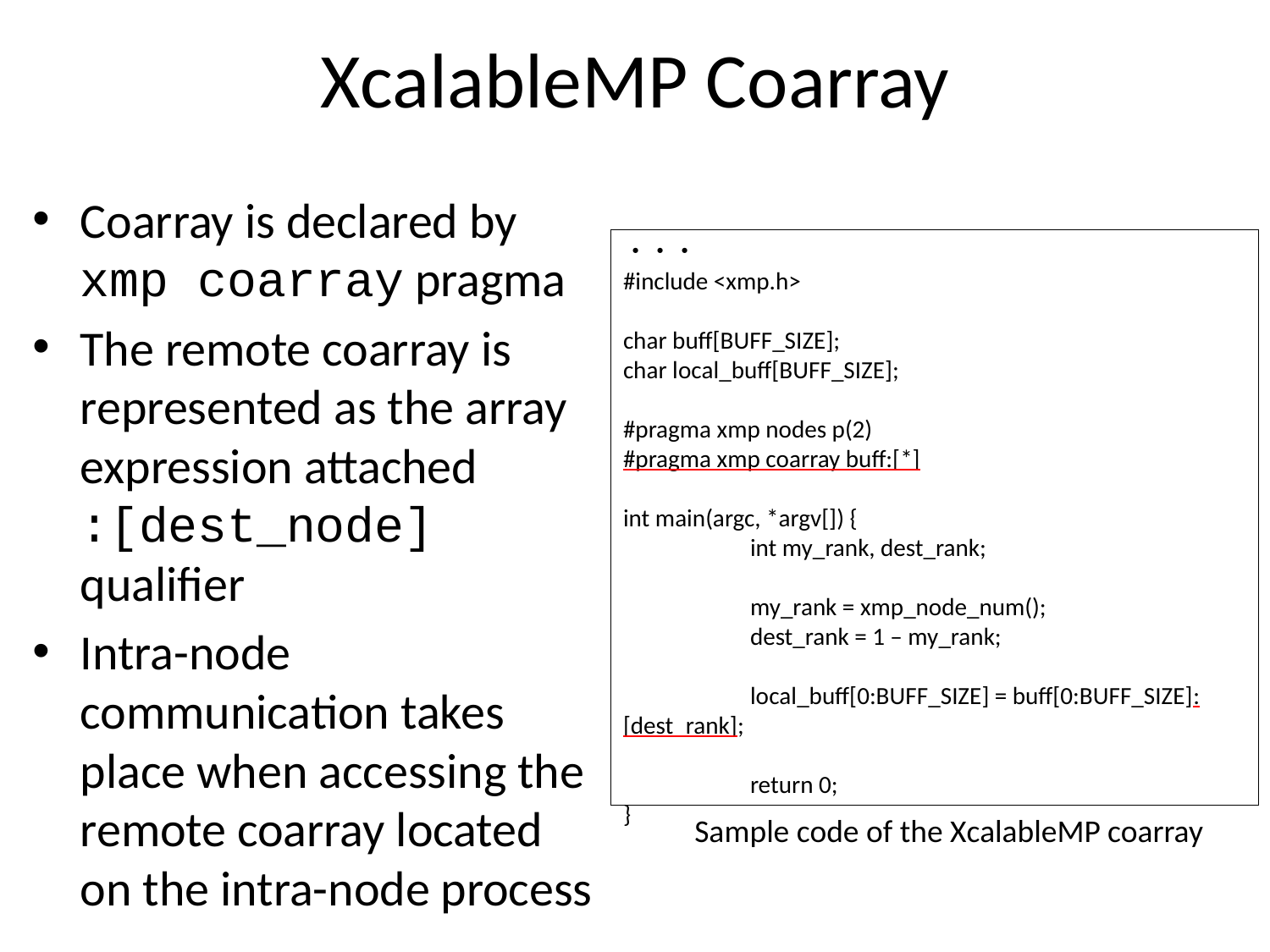

# XcalableMP Coarray
Coarray is declared by xmp coarray pragma
The remote coarray is represented as the array expression attached
:[dest_node] qualifier
Intra-node communication takes place when accessing the remote coarray located on the intra-node process
・・・
#include <xmp.h>

char buff[BUFF_SIZE];
char local_buff[BUFF_SIZE];

#pragma xmp nodes p(2)
#pragma xmp coarray buff:[*]

int main(argc, *argv[]) {
	int my_rank, dest_rank;

	my_rank = xmp_node_num();
	dest_rank = 1 – my_rank;

	local_buff[0:BUFF_SIZE] = buff[0:BUFF_SIZE]:[dest_rank];

	return 0;
}
Sample code of the XcalableMP coarray